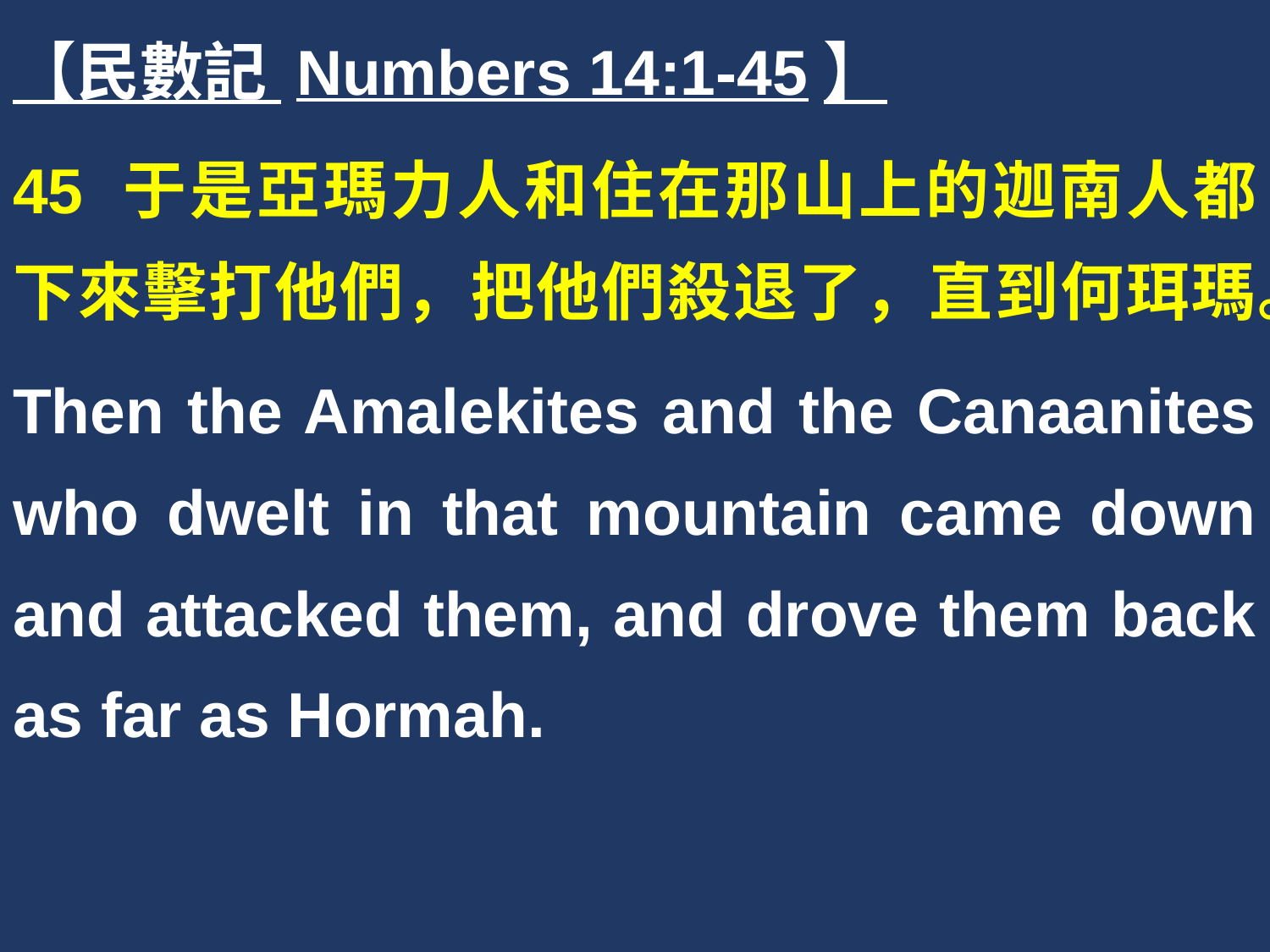

【民數記 Numbers 14:1-45】
45 于是亞瑪力人和住在那山上的迦南人都下來擊打他們，把他們殺退了，直到何珥瑪。
Then the Amalekites and the Canaanites who dwelt in that mountain came down and attacked them, and drove them back as far as Hormah.